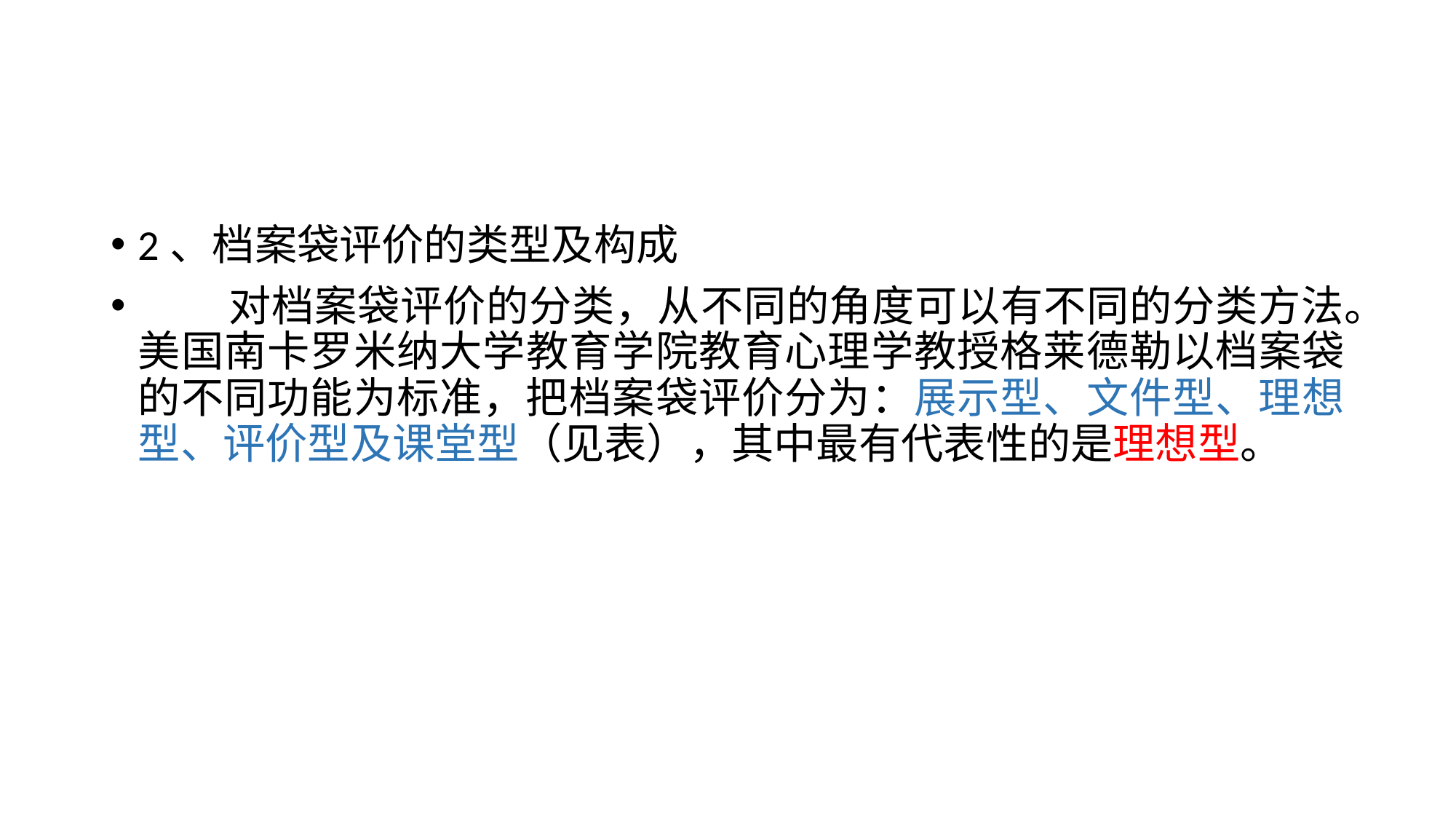

2、档案袋评价的类型及构成
        对档案袋评价的分类，从不同的角度可以有不同的分类方法。美国南卡罗米纳大学教育学院教育心理学教授格莱德勒以档案袋的不同功能为标准，把档案袋评价分为：展示型、文件型、理想型、评价型及课堂型（见表），其中最有代表性的是理想型。